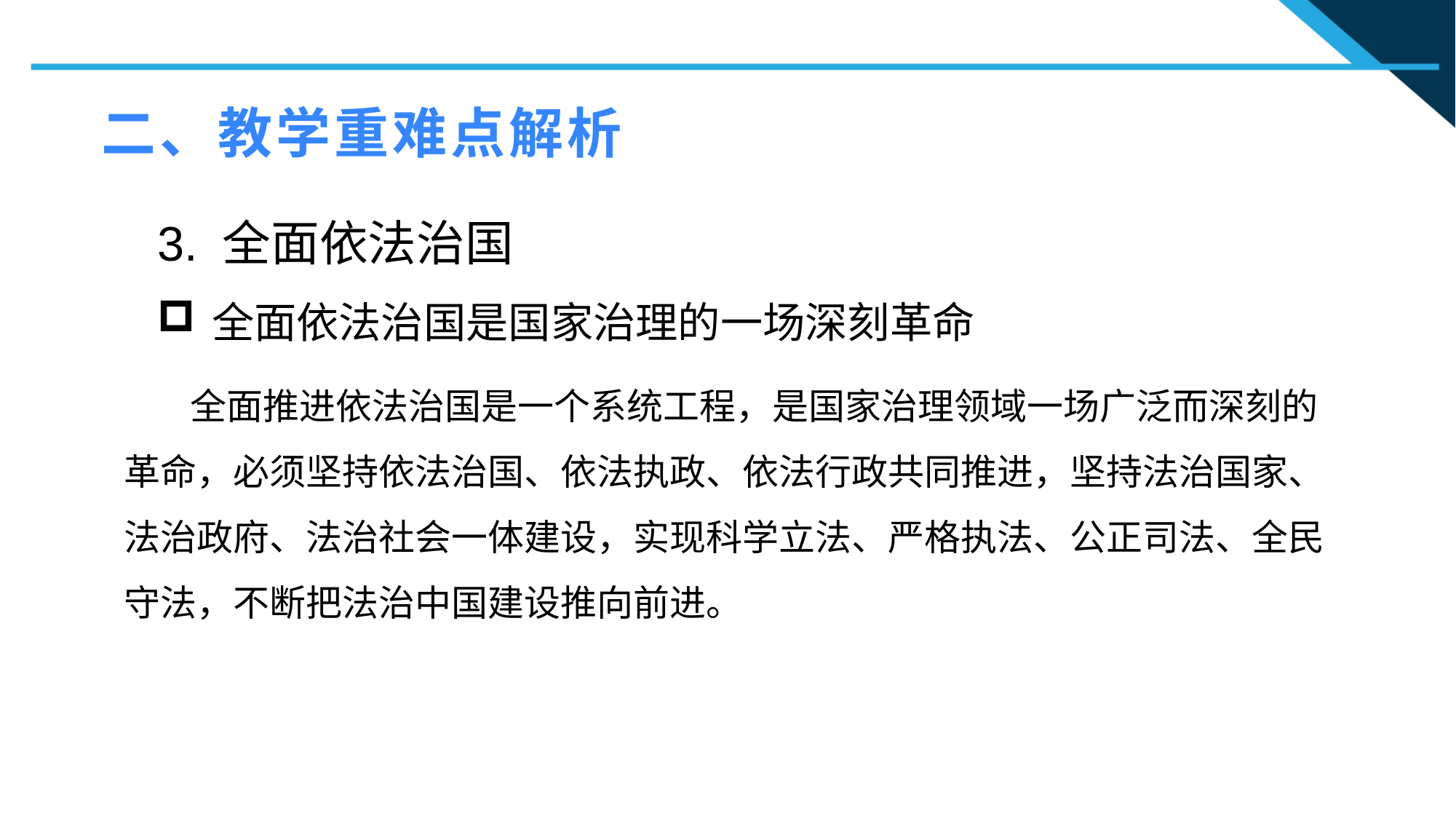

二、教学重难点解析
3. 全面依法治国
全面依法治国是国家治理的一场深刻革命

1
       全面推进依法治国是一个系统工程，是国家治理领域一场广泛而深刻的革命，必须坚持依法治国、依法执政、依法行政共同推进，坚持法治国家、法治政府、法治社会一体建设，实现科学立法、严格执法、公正司法、全民守法，不断把法治中国建设推向前进。
2
2
n